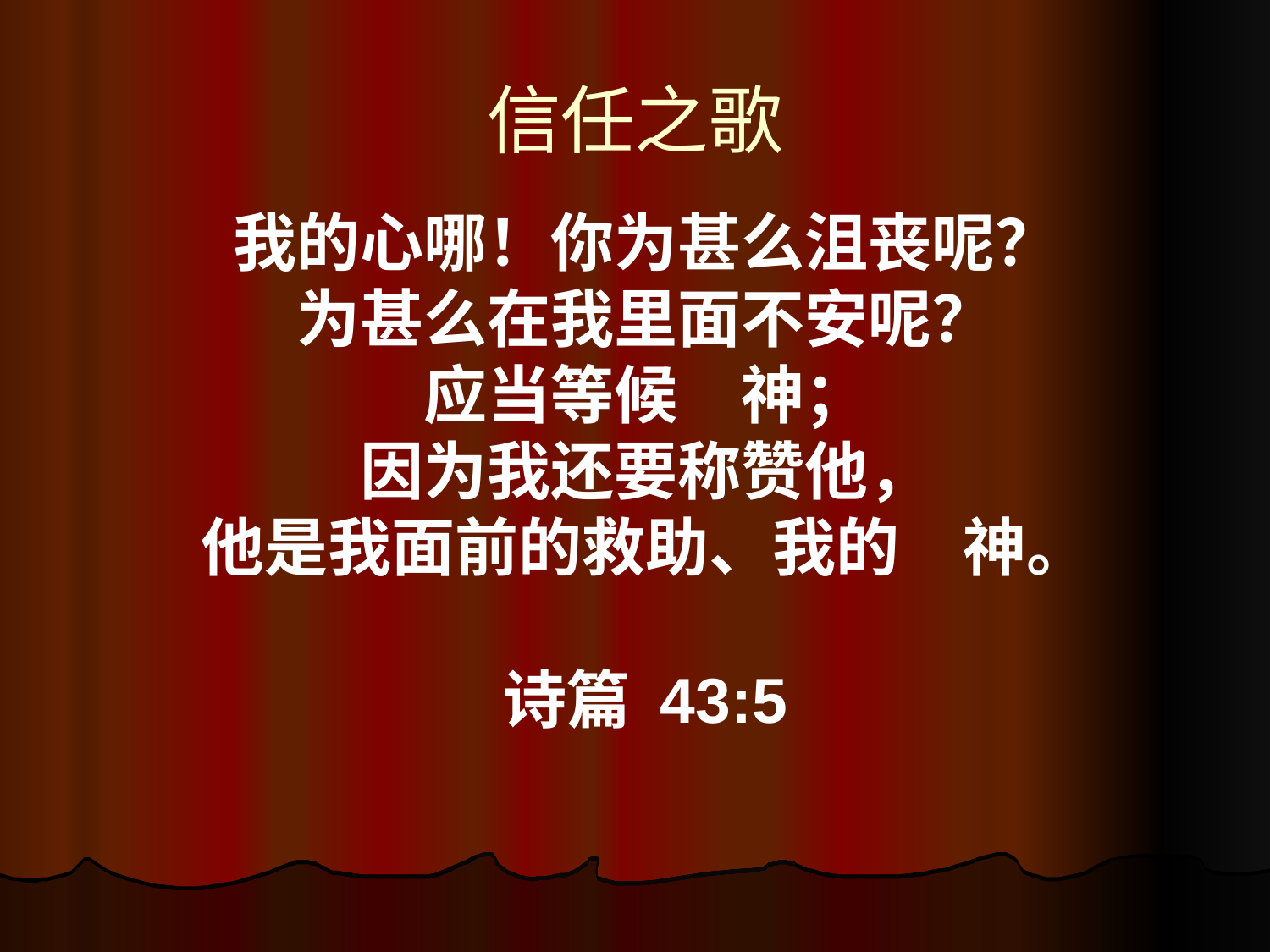

信任之歌
我的心哪！你为甚么沮丧呢？
为甚么在我里面不安呢？
应当等候　神；
因为我还要称赞他，
他是我面前的救助、我的　神。

诗篇 43:5